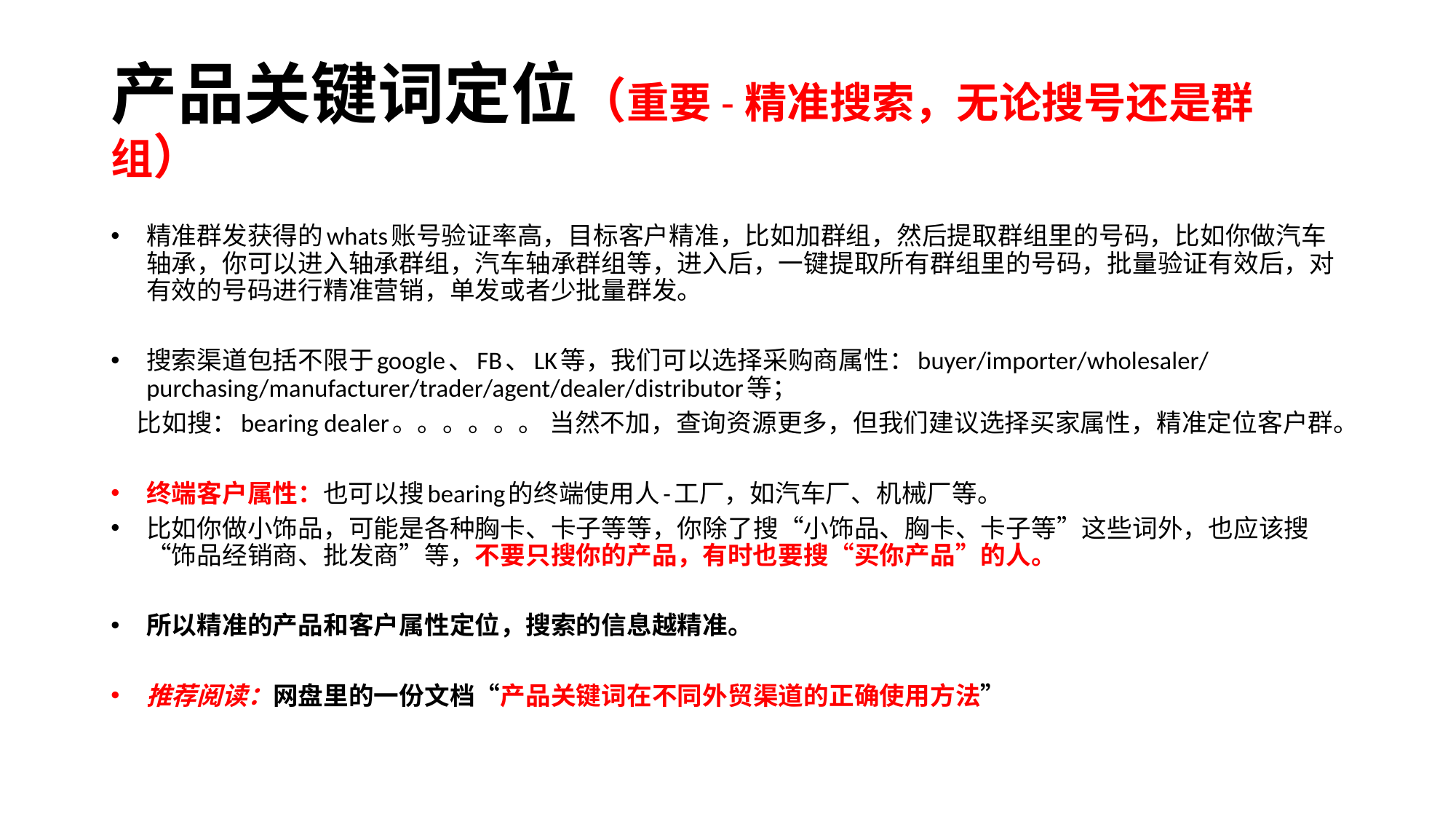

# 产品关键词定位（重要-精准搜索，无论搜号还是群组）
精准群发获得的whats账号验证率高，目标客户精准，比如加群组，然后提取群组里的号码，比如你做汽车轴承，你可以进入轴承群组，汽车轴承群组等，进入后，一键提取所有群组里的号码，批量验证有效后，对有效的号码进行精准营销，单发或者少批量群发。

搜索渠道包括不限于google、FB、LK等，我们可以选择采购商属性：buyer/importer/wholesaler/purchasing/manufacturer/trader/agent/dealer/distributor等；
    比如搜：bearing dealer。。。。。。 当然不加，查询资源更多，但我们建议选择买家属性，精准定位客户群。

终端客户属性：也可以搜bearing的终端使用人-工厂，如汽车厂、机械厂等。
比如你做小饰品，可能是各种胸卡、卡子等等，你除了搜“小饰品、胸卡、卡子等”这些词外，也应该搜“饰品经销商、批发商”等，不要只搜你的产品，有时也要搜“买你产品”的人。

所以精准的产品和客户属性定位，搜索的信息越精准。

推荐阅读：网盘里的一份文档“产品关键词在不同外贸渠道的正确使用方法”